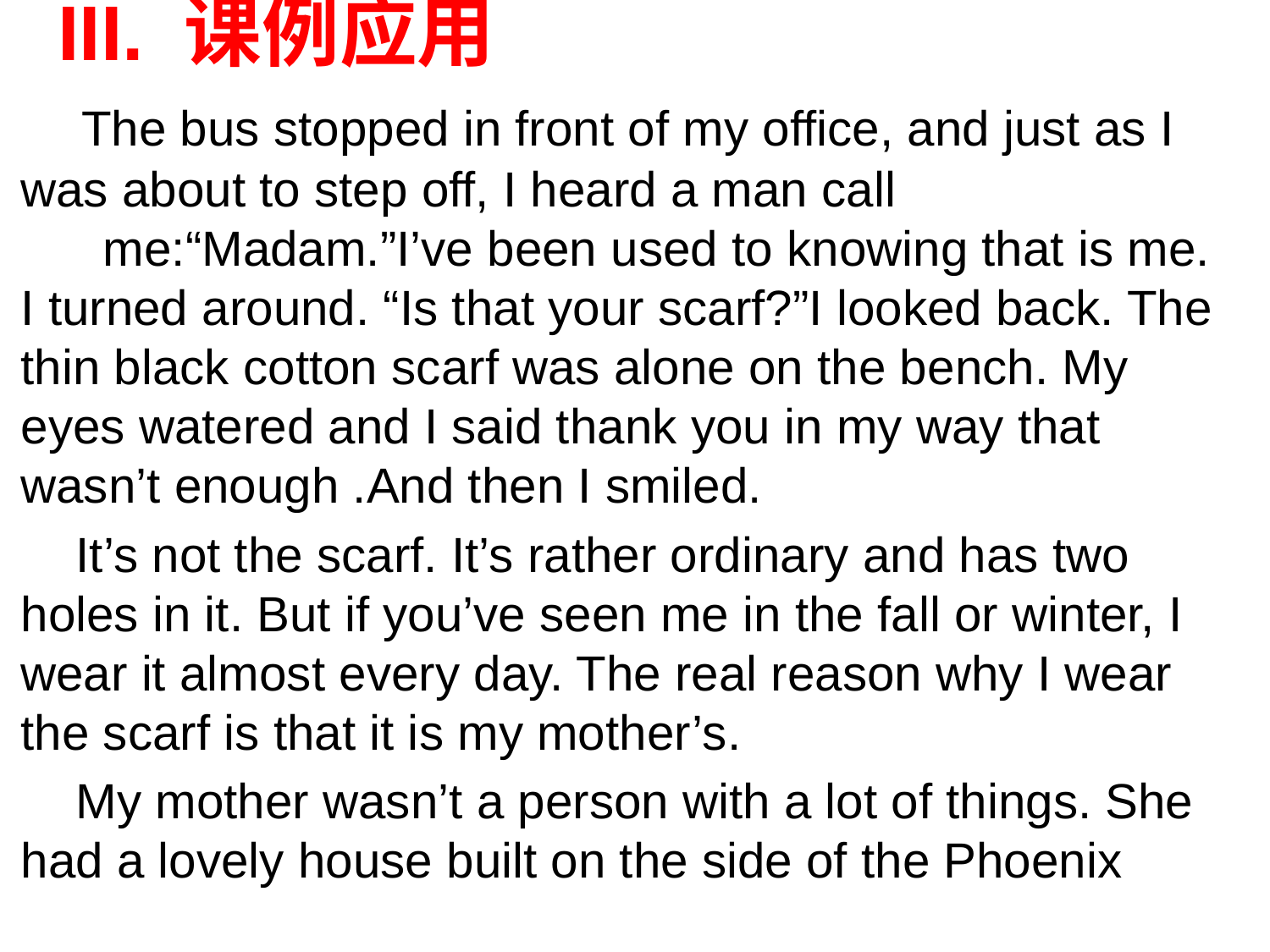

# III. 课例应用
    The bus stopped in front of my office, and just as I was about to step off, I heard a man call                               me:“Madam.”I’ve been used to knowing that is me. I turned around. “Is that your scarf?”I looked back. The thin black cotton scarf was alone on the bench. My eyes watered and I said thank you in my way that wasn’t enough .And then I smiled.
    It’s not the scarf. It’s rather ordinary and has two holes in it. But if you’ve seen me in the fall or winter, I wear it almost every day. The real reason why I wear the scarf is that it is my mother’s.
    My mother wasn’t a person with a lot of things. She had a lovely house built on the side of the Phoenix